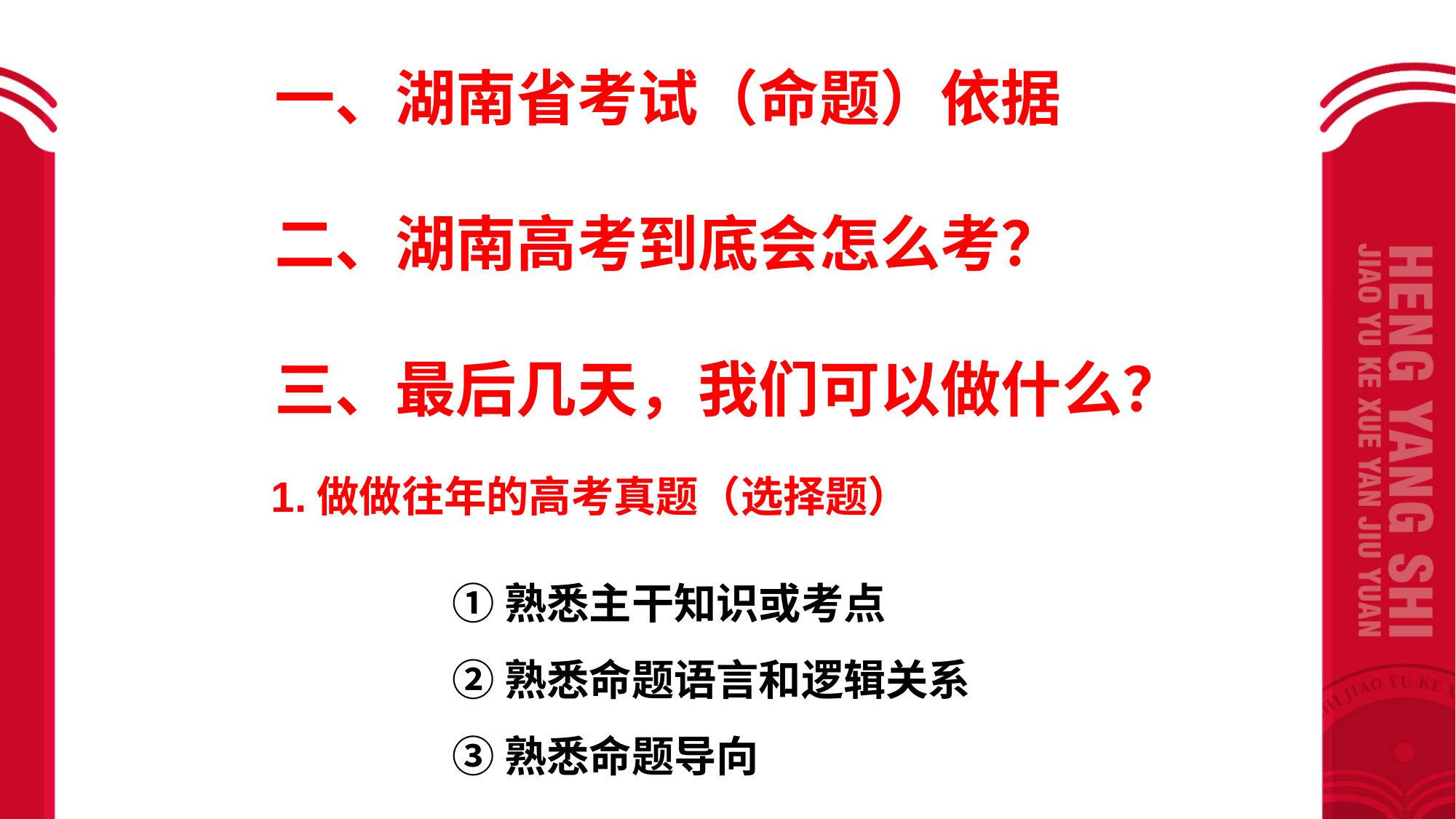

一、湖南省考试（命题）依据
二、湖南高考到底会怎么考？
三、最后几天，我们可以做什么？
1.做做往年的高考真题（选择题）
①熟悉主干知识或考点
②熟悉命题语言和逻辑关系
③熟悉命题导向